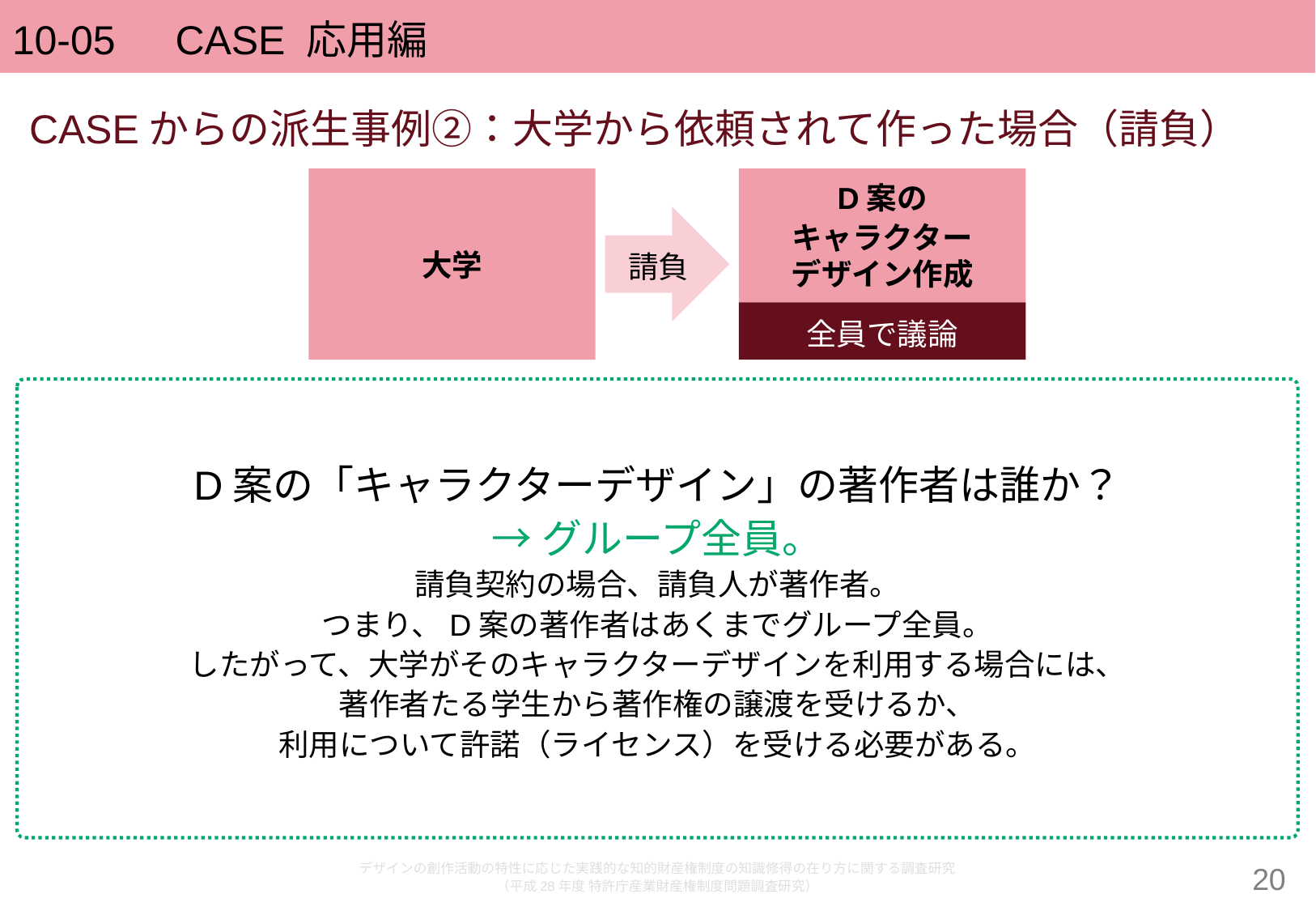

# 10-05　CASE 応用編
CASEからの派生事例②：大学から依頼されて作った場合（請負）
大学
D案の
キャラクター
デザイン作成
請負
全員で議論
D案の「キャラクターデザイン」の著作者は誰か？
→グループ全員。
請負契約の場合、請負人が著作者。
つまり、D案の著作者はあくまでグループ全員。
したがって、大学がそのキャラクターデザインを利用する場合には、
著作者たる学生から著作権の譲渡を受けるか、
利用について許諾（ライセンス）を受ける必要がある。
デザインの創作活動の特性に応じた実践的な知的財産権制度の知識修得の在り方に関する調査研究
（平成28年度 特許庁産業財産権制度問題調査研究）
20